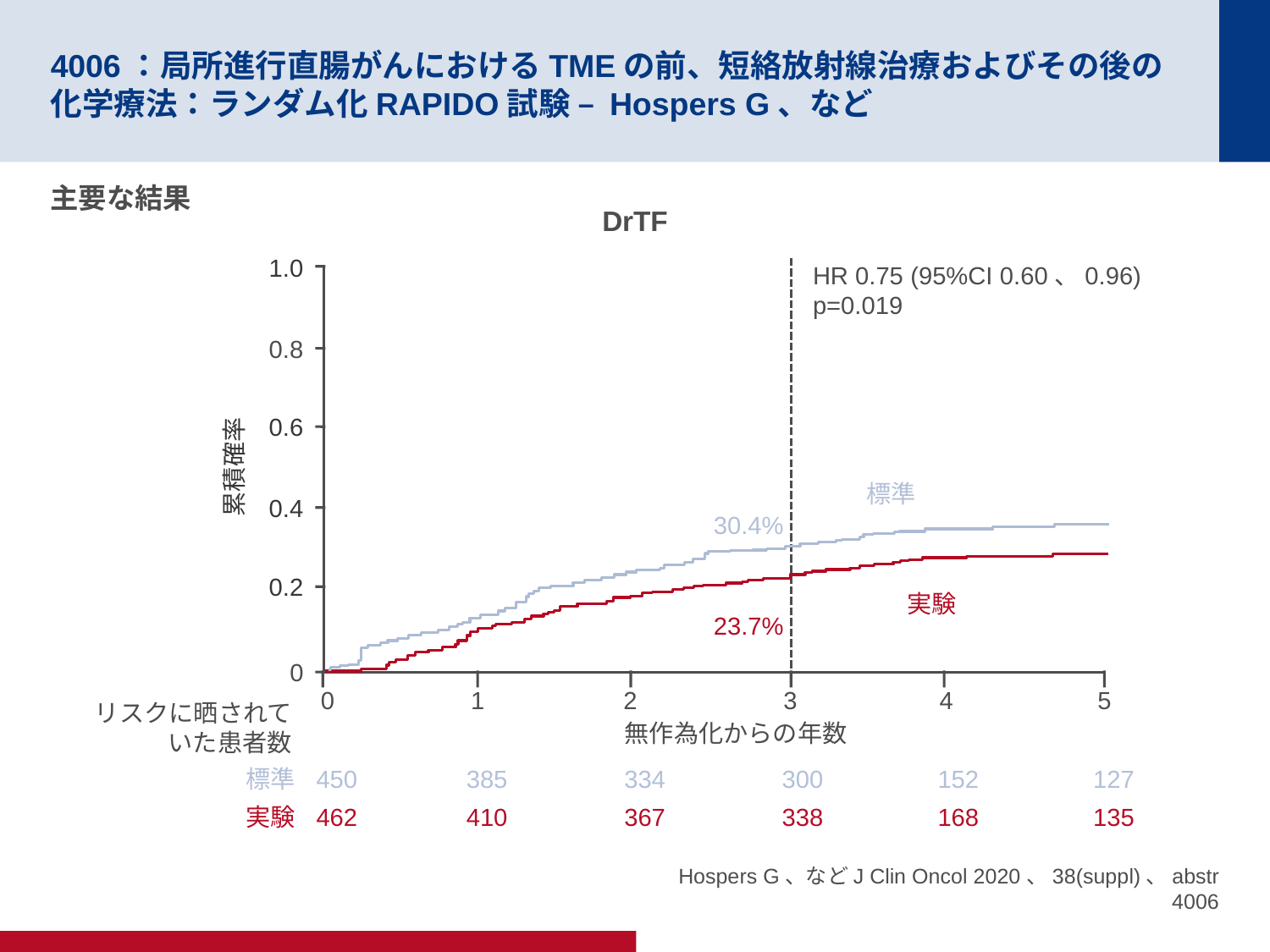

# 4006：局所進行直腸がんにおけるTMEの前、短絡放射線治療およびその後の化学療法：ランダム化RAPIDO試験 – Hospers G、など
主要な結果

DrTF
1.0
HR 0.75 (95%CI 0.60、0.96)
p=0.019

0.8

0.6

累積確率
標準
0.4
30.4%

0.2
実験

23.7%
0

0
1
2
3
4
5
リスクに晒されていた患者数
無作為化からの年数
標準
450
385
334
300
152
127
実験
462
410
367
338
168
135
Hospers G、などJ Clin Oncol 2020、38(suppl)、abstr 4006